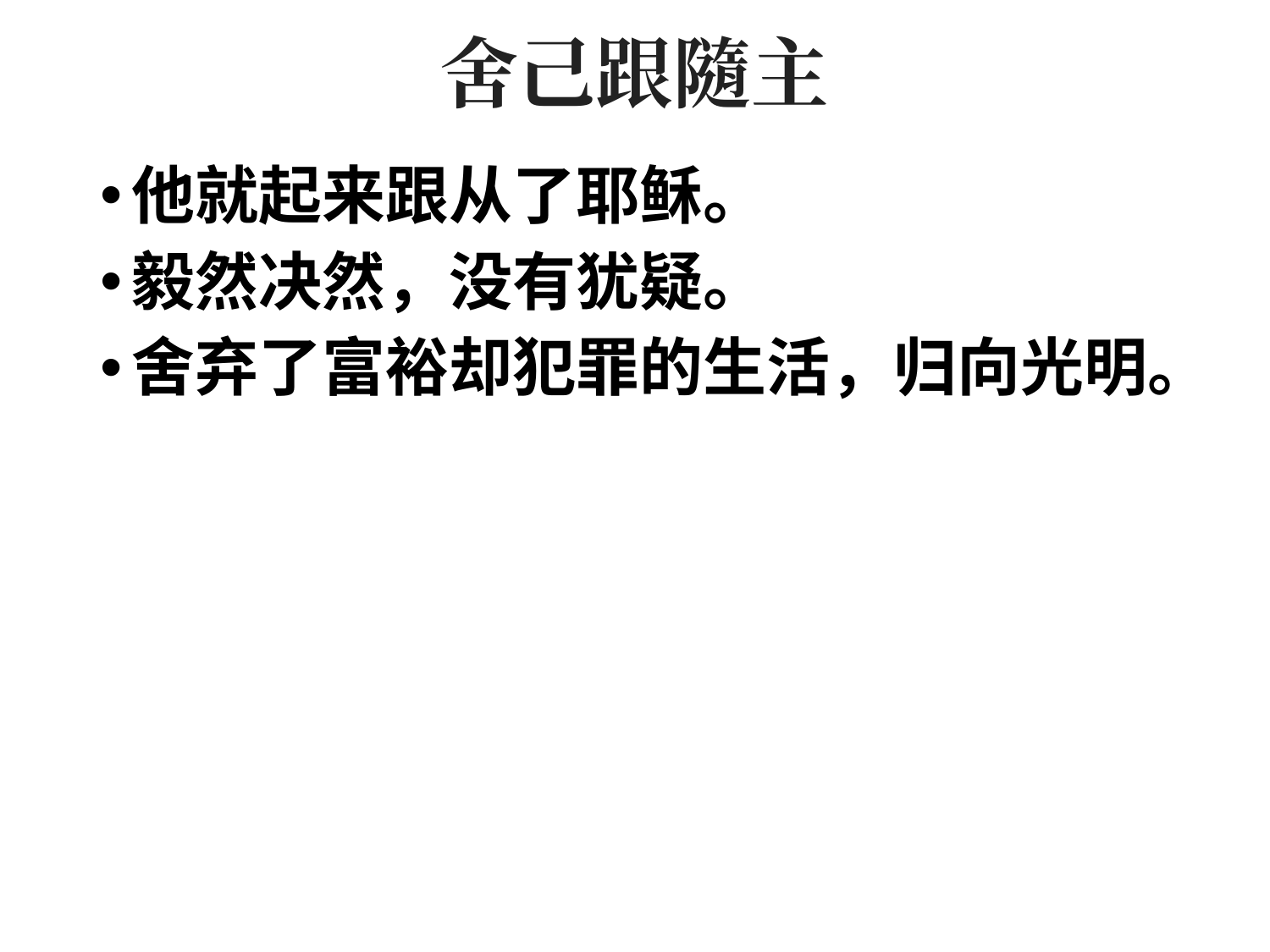

# 舍己跟隨主
他就起来跟从了耶稣。
毅然决然，没有犹疑。
舍弃了富裕却犯罪的生活，归向光明。